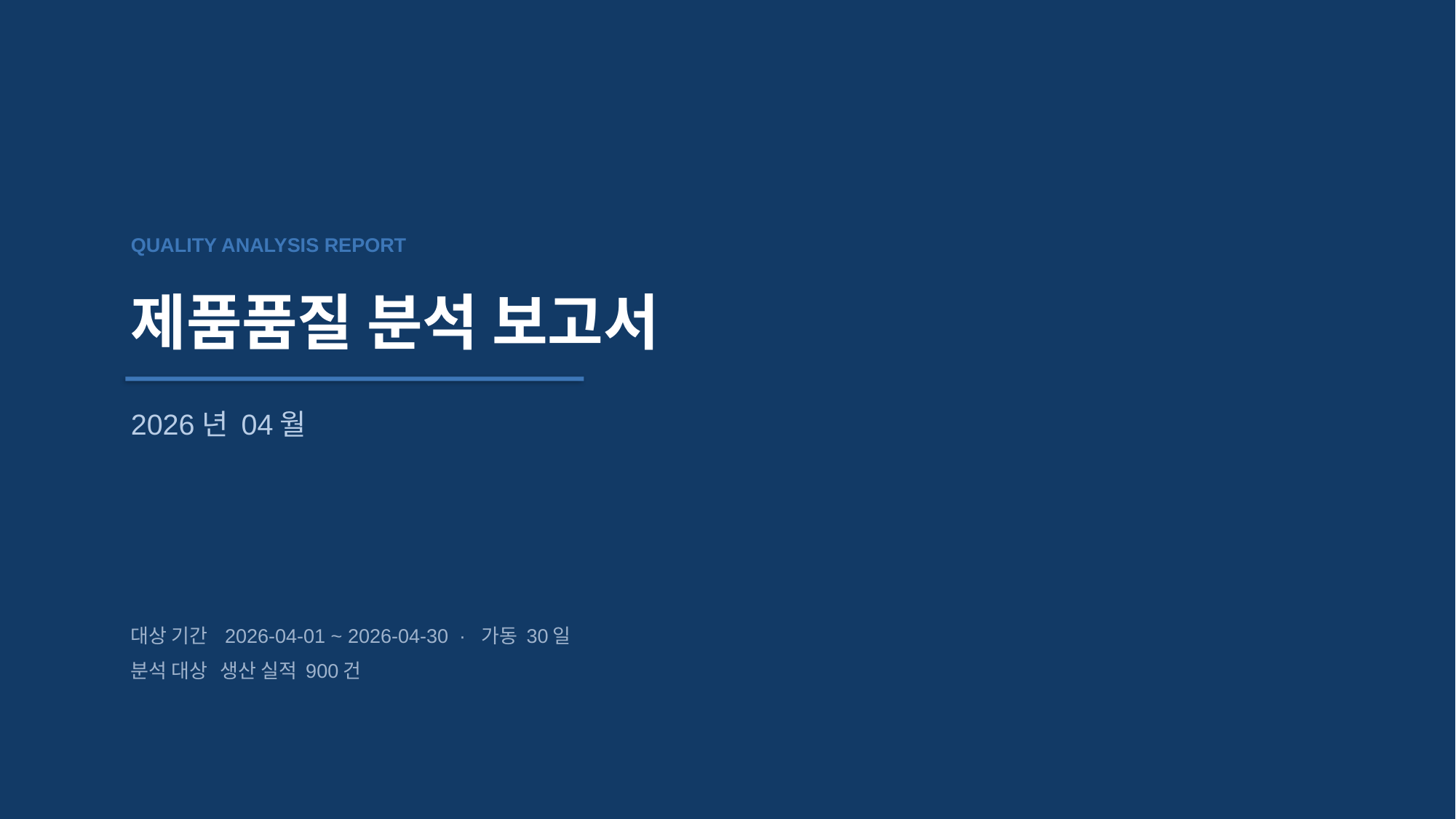

QUALITY ANALYSIS REPORT
제품품질 분석 보고서

2026년 04월
대상 기간   2026-04-01 ~ 2026-04-30  ·  가동 30일
분석 대상   생산 실적 900건